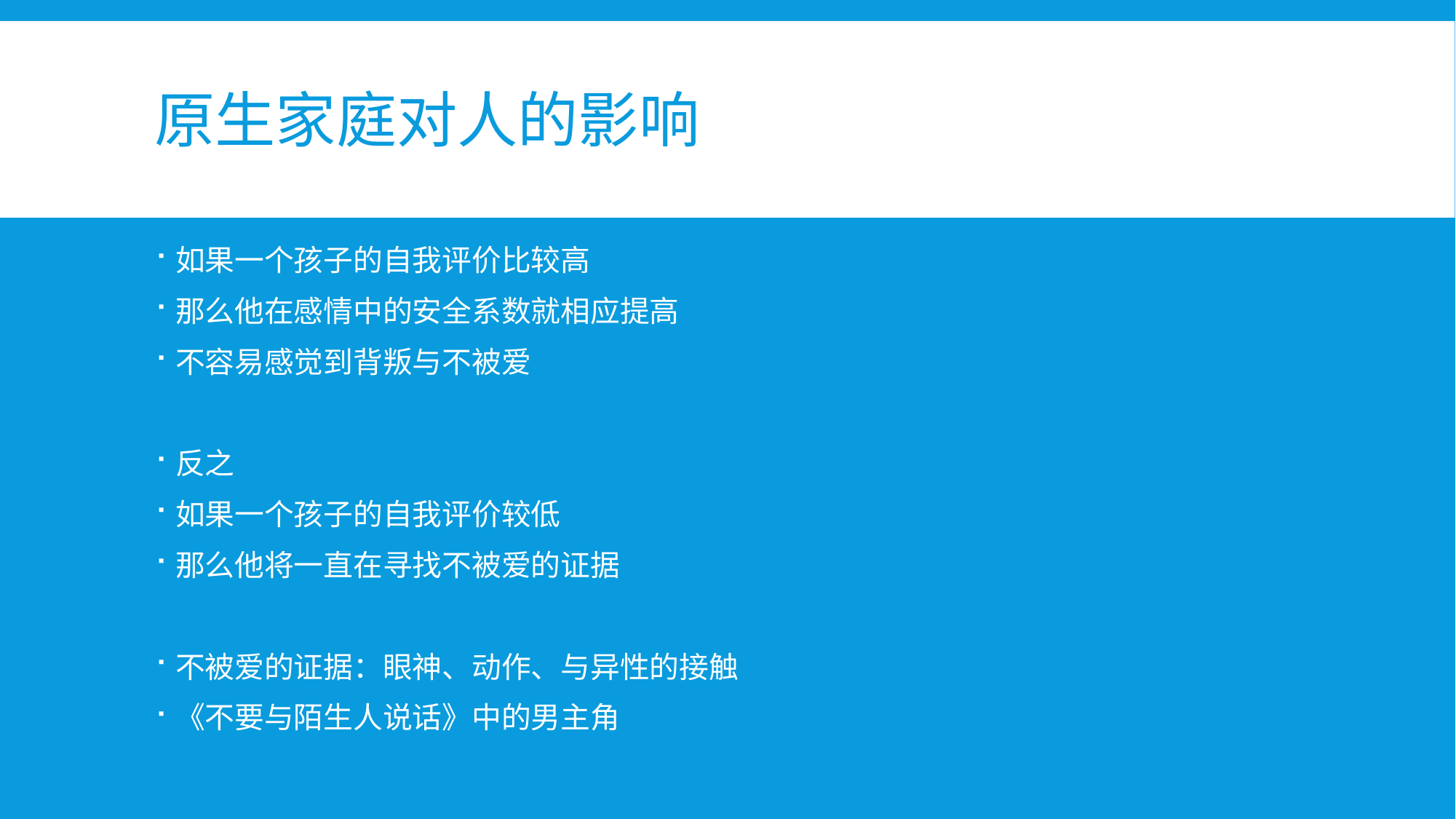

# 原生家庭对人的影响
如果一个孩子的自我评价比较高
那么他在感情中的安全系数就相应提高
不容易感觉到背叛与不被爱

反之
如果一个孩子的自我评价较低
那么他将一直在寻找不被爱的证据

不被爱的证据：眼神、动作、与异性的接触
《不要与陌生人说话》中的男主角